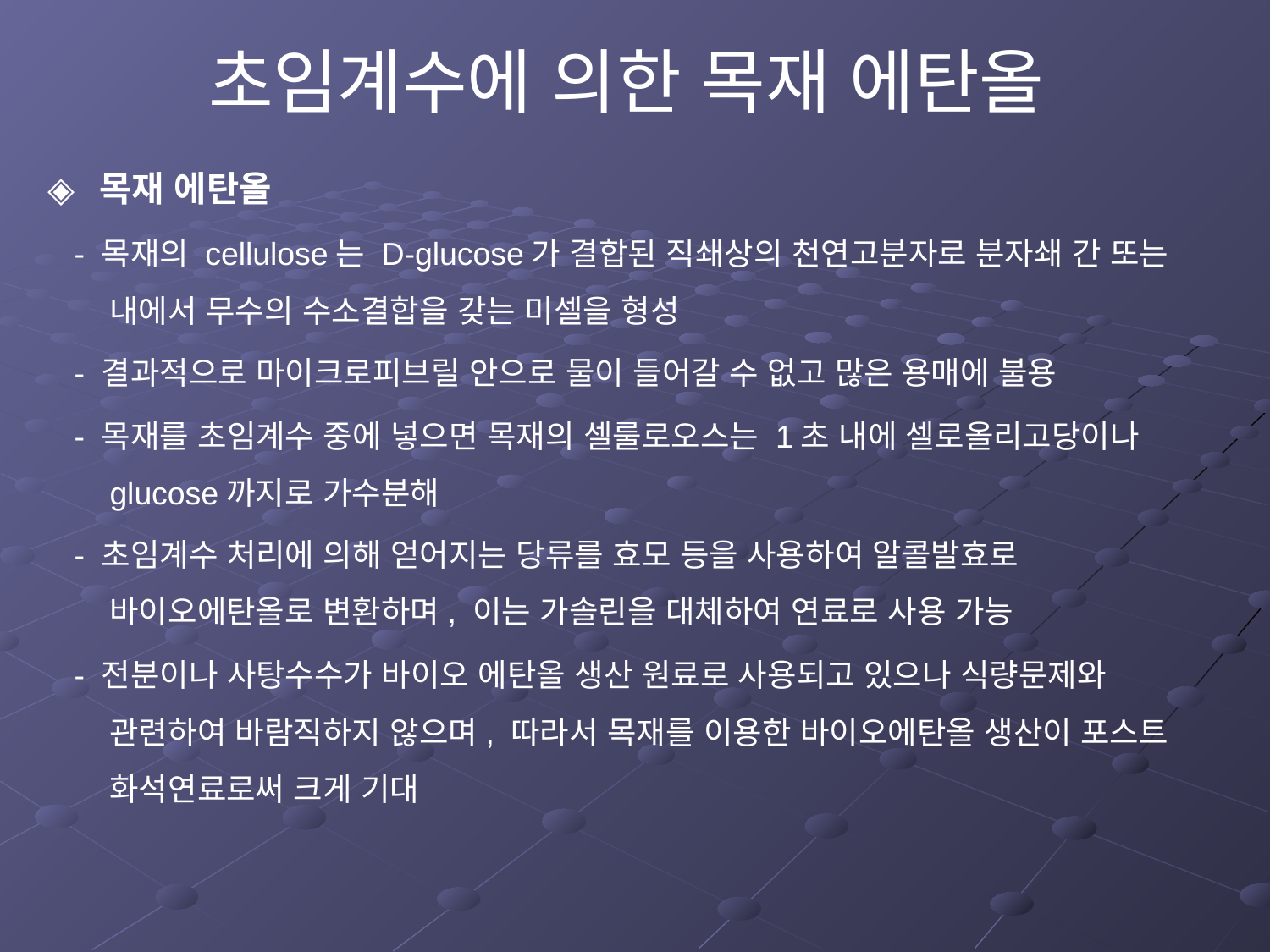

초임계수에 의한 목재 에탄올
◈  목재 에탄올
   - 목재의 cellulose는 D-glucose가 결합된 직쇄상의 천연고분자로 분자쇄 간 또는 내에서 무수의 수소결합을 갖는 미셀을 형성
   - 결과적으로 마이크로피브릴 안으로 물이 들어갈 수 없고 많은 용매에 불용
   - 목재를 초임계수 중에 넣으면 목재의 셀룰로오스는 1초 내에 셀로올리고당이나 glucose까지로 가수분해
   - 초임계수 처리에 의해 얻어지는 당류를 효모 등을 사용하여 알콜발효로 바이오에탄올로 변환하며, 이는 가솔린을 대체하여 연료로 사용 가능
   - 전분이나 사탕수수가 바이오 에탄올 생산 원료로 사용되고 있으나 식량문제와 관련하여 바람직하지 않으며, 따라서 목재를 이용한 바이오에탄올 생산이 포스트 화석연료로써 크게 기대